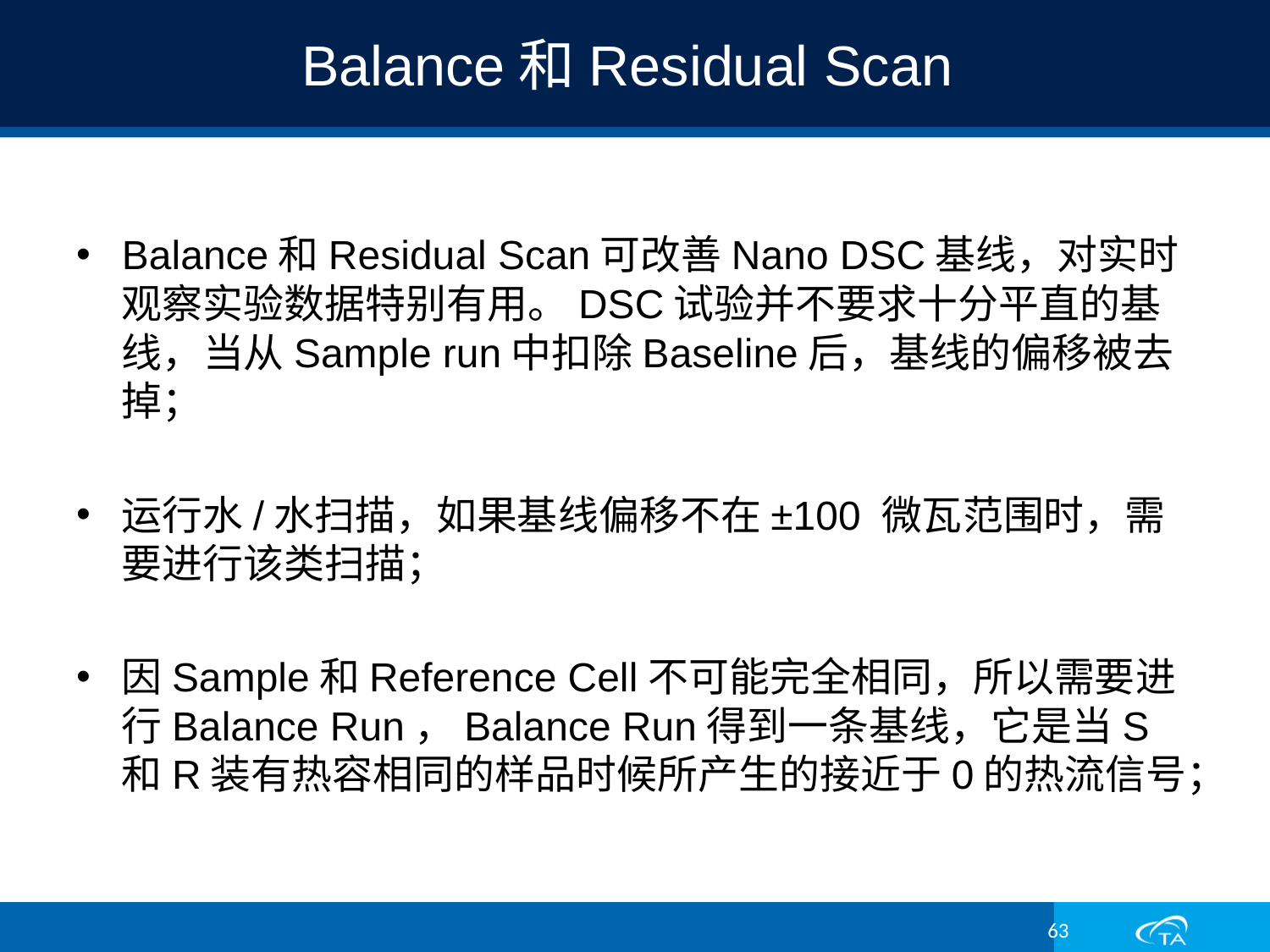

# Balance和Residual Scan

Balance和Residual Scan可改善Nano DSC基线，对实时观察实验数据特别有用。DSC试验并不要求十分平直的基线，当从Sample run中扣除Baseline后，基线的偏移被去掉；

运行水/水扫描，如果基线偏移不在±100 微瓦范围时，需要进行该类扫描；

因Sample和Reference Cell不可能完全相同，所以需要进行Balance Run，Balance Run得到一条基线，它是当S和R装有热容相同的样品时候所产生的接近于0的热流信号；

63